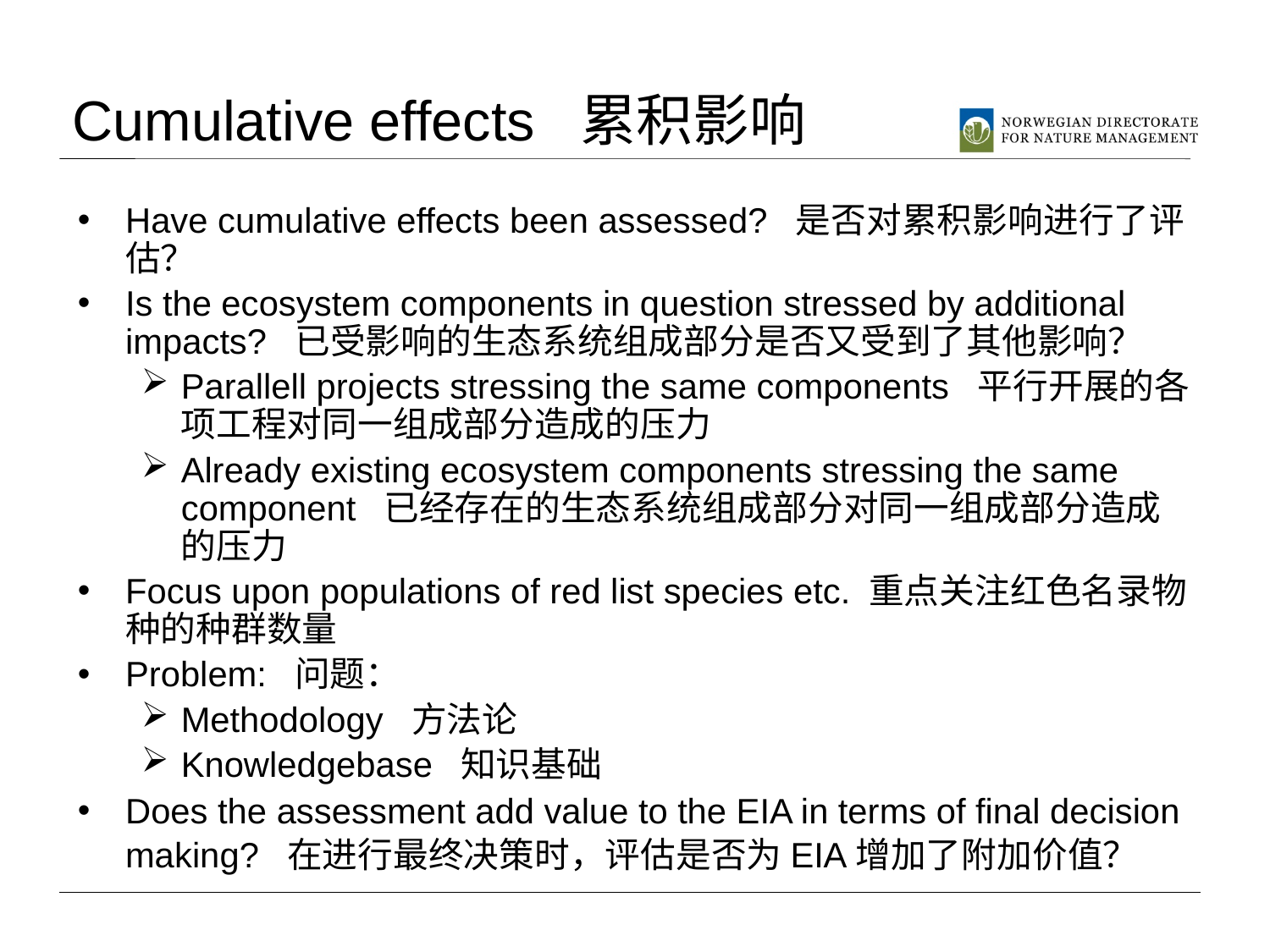

# Cumulative effects  累积影响
Have cumulative effects been assessed?  是否对累积影响进行了评估？
Is the ecosystem components in question stressed by additional impacts?  已受影响的生态系统组成部分是否又受到了其他影响？
Parallell projects stressing the same components  平行开展的各项工程对同一组成部分造成的压力
Already existing ecosystem components stressing the same    component  已经存在的生态系统组成部分对同一组成部分造成的压力
Focus upon populations of red list species etc. 重点关注红色名录物种的种群数量
Problem:  问题：
Methodology  方法论
Knowledgebase  知识基础
Does the assessment add value to the EIA in terms of final decision making?  在进行最终决策时，评估是否为EIA增加了附加价值？